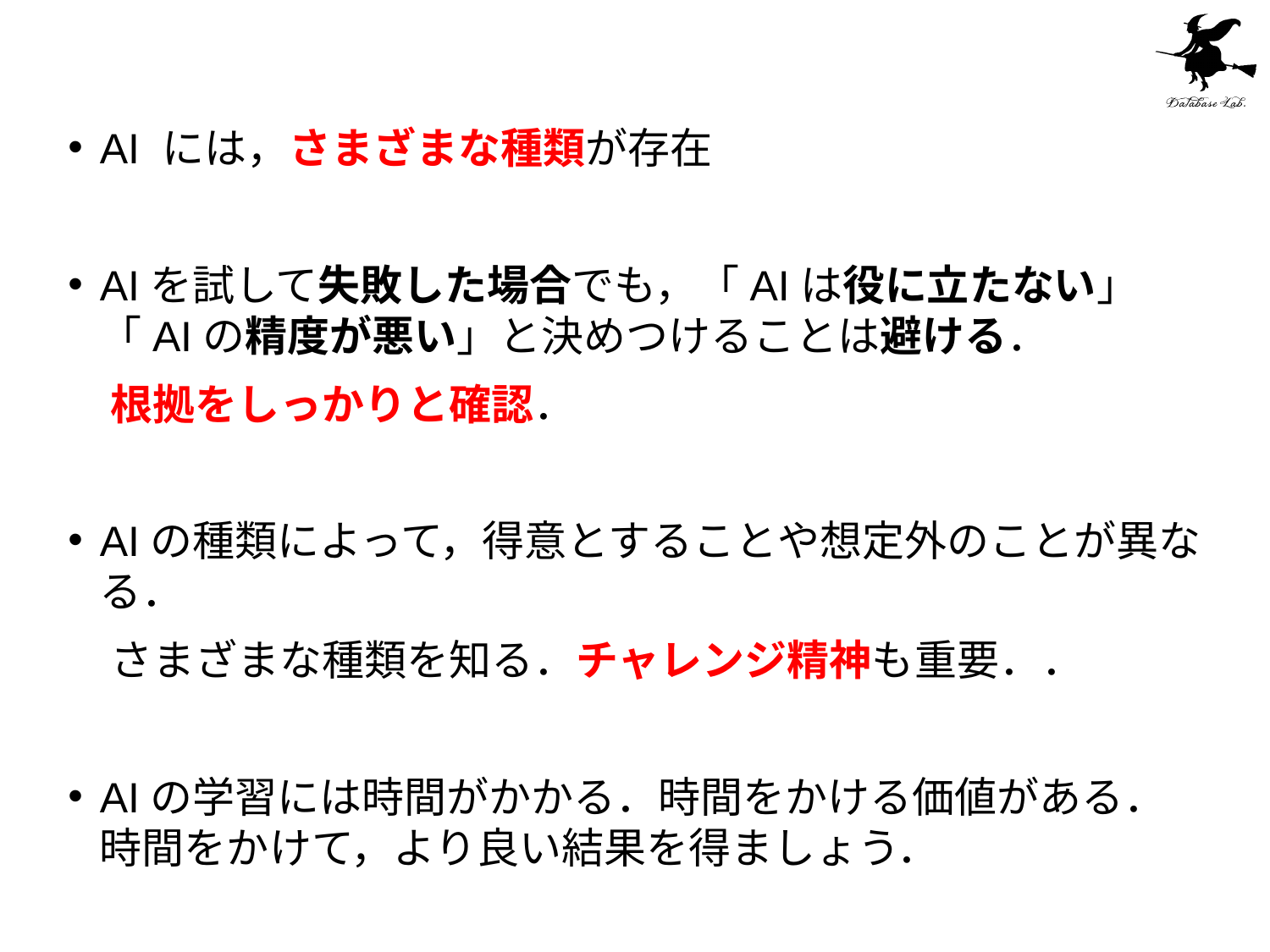

#
AI には，さまざまな種類が存在

AIを試して失敗した場合でも，「AIは役に立たない」「AIの精度が悪い」と決めつけることは避ける．
　根拠をしっかりと確認．

AIの種類によって，得意とすることや想定外のことが異なる．
　さまざまな種類を知る．チャレンジ精神も重要．．

AIの学習には時間がかかる．時間をかける価値がある．時間をかけて，より良い結果を得ましょう．